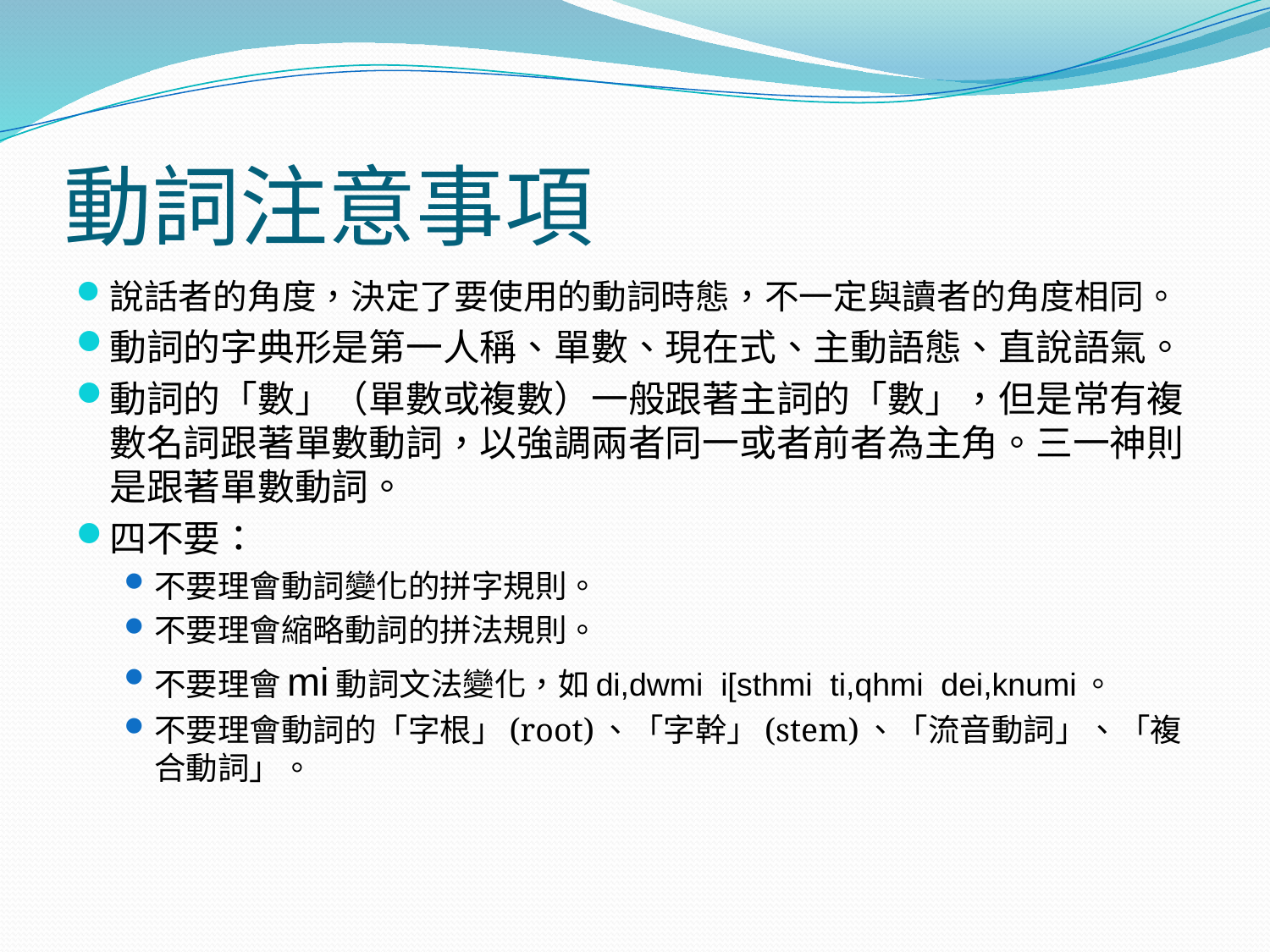

# 動詞注意事項
說話者的角度，決定了要使用的動詞時態，不一定與讀者的角度相同。
動詞的字典形是第一人稱、單數、現在式、主動語態、直說語氣。
動詞的「數」（單數或複數）一般跟著主詞的「數」，但是常有複數名詞跟著單數動詞，以強調兩者同一或者前者為主角。三一神則是跟著單數動詞。
四不要：
不要理會動詞變化的拼字規則。
不要理會縮略動詞的拼法規則。
不要理會mi動詞文法變化，如di,dwmi  i[sthmi  ti,qhmi  dei,knumi。
不要理會動詞的「字根」(root)、「字幹」(stem)、「流音動詞」、「複合動詞」。